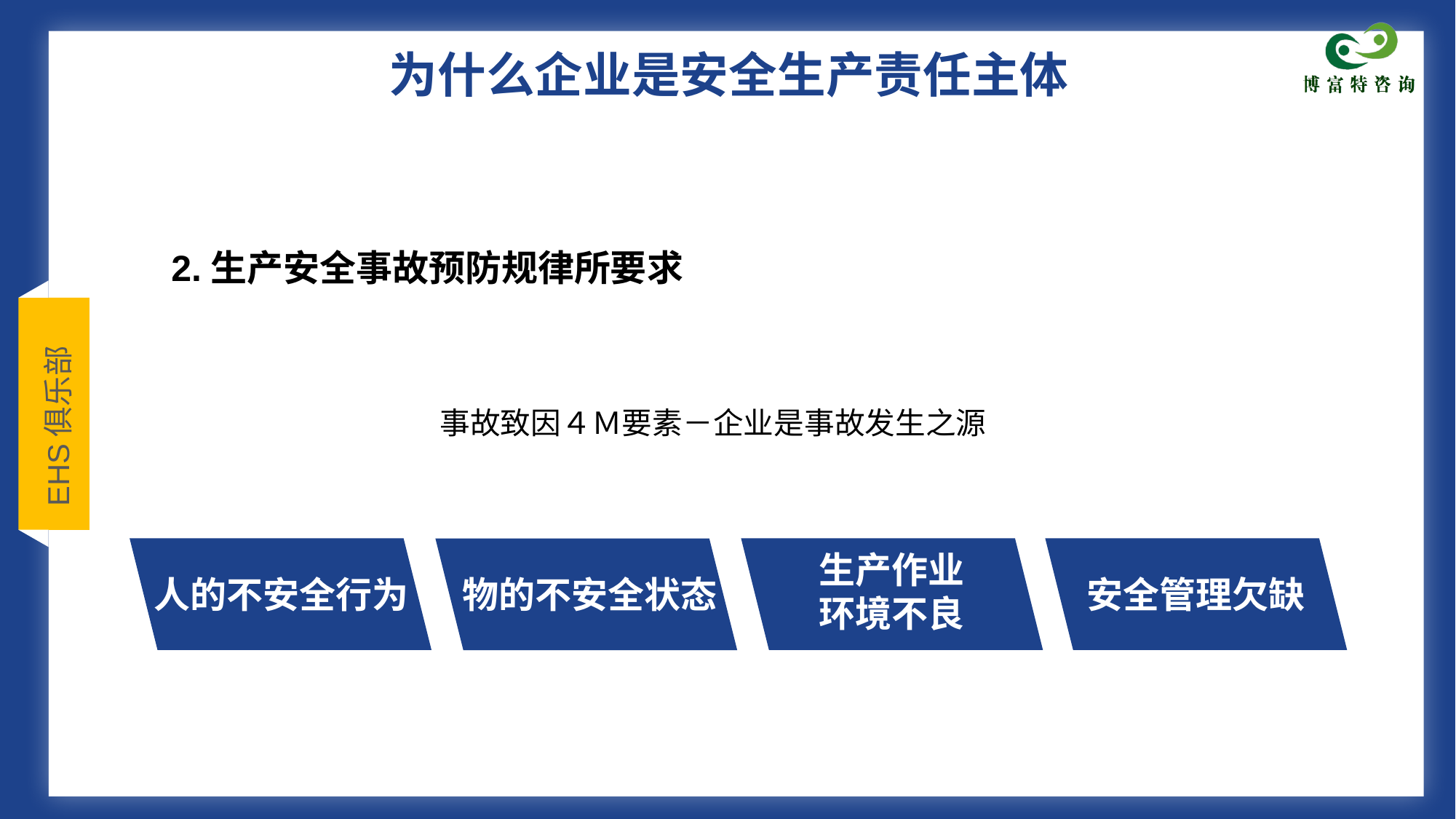

# 为什么企业是安全生产责任主体
2.生产安全事故预防规律所要求
事故致因４Ｍ要素－企业是事故发生之源

生产作业
环境不良
人的不安全行为
物的不安全状态
安全管理欠缺